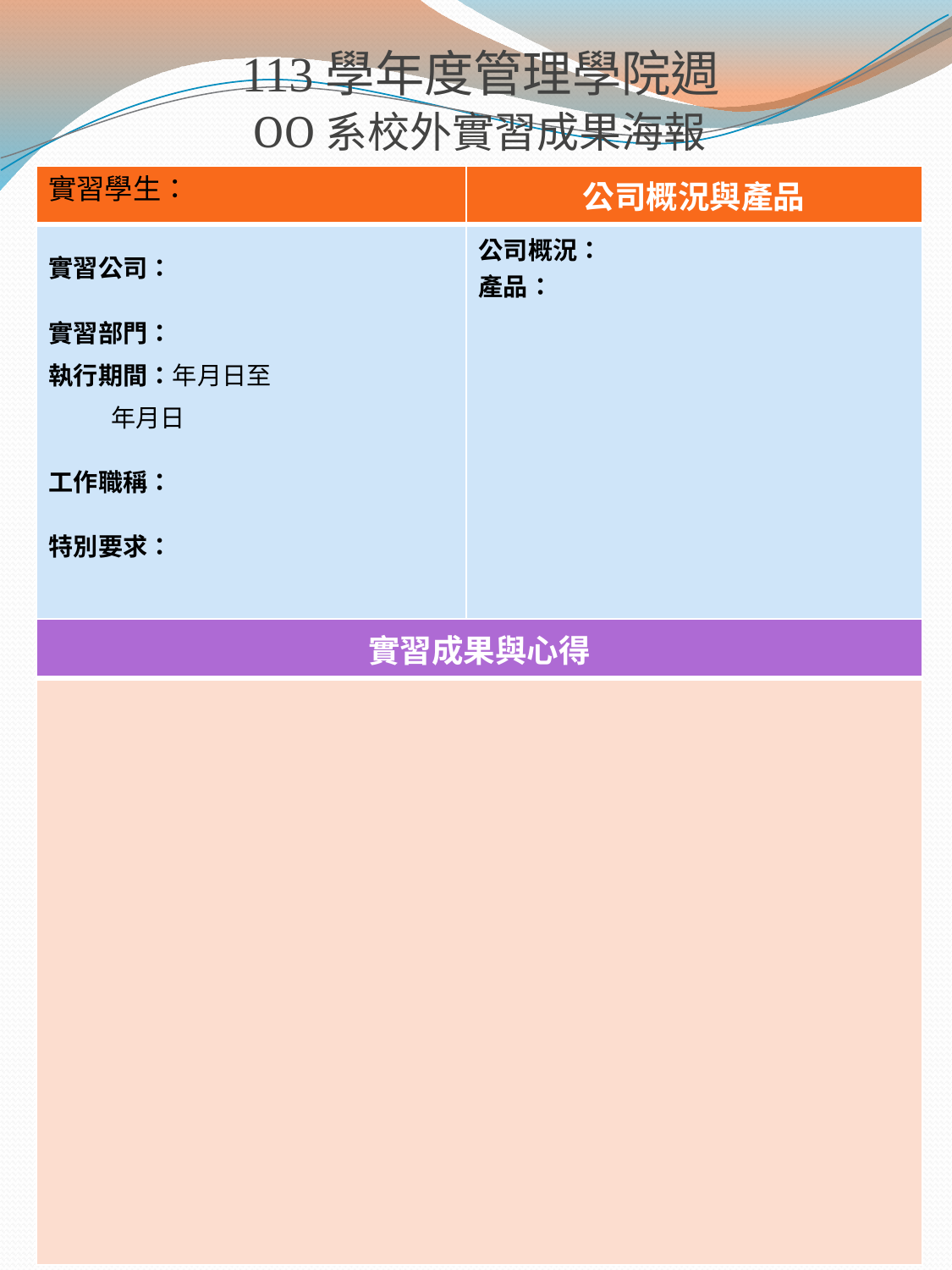

113學年度管理學院週
   OO系校外實習成果海報
實習學生：
|  | 公司概況與產品 |
| --- | --- |
| 實習公司： 實習部門： 執行期間：年月日至 年月日 工作職稱： 特別要求： | 公司概況： 產品： |
| 實習成果與心得 |
| --- |
|  |